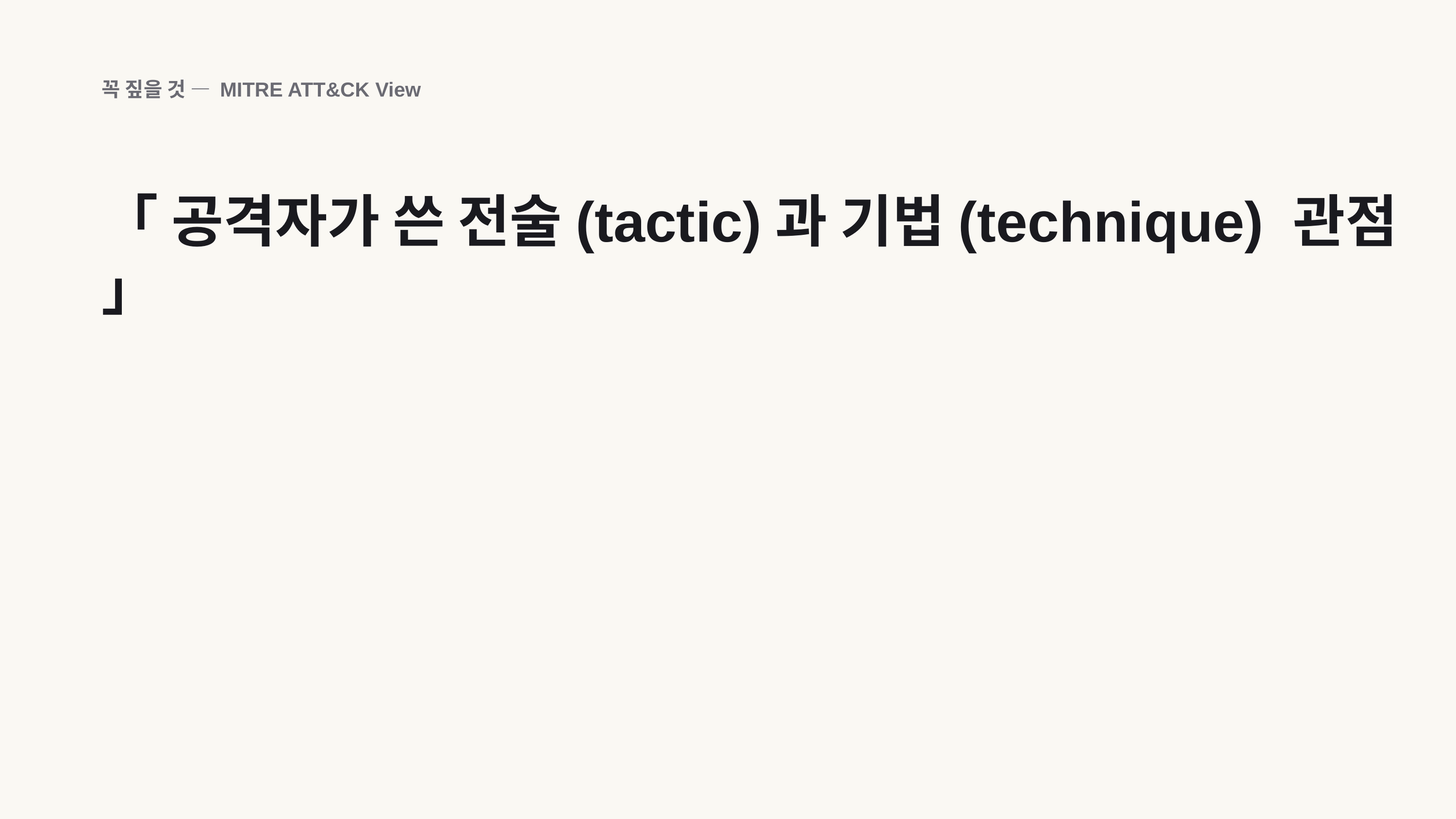

꼭 짚을 것 — MITRE ATT&CK View
「 공격자가 쓴 전술(tactic)과 기법(technique) 관점 」